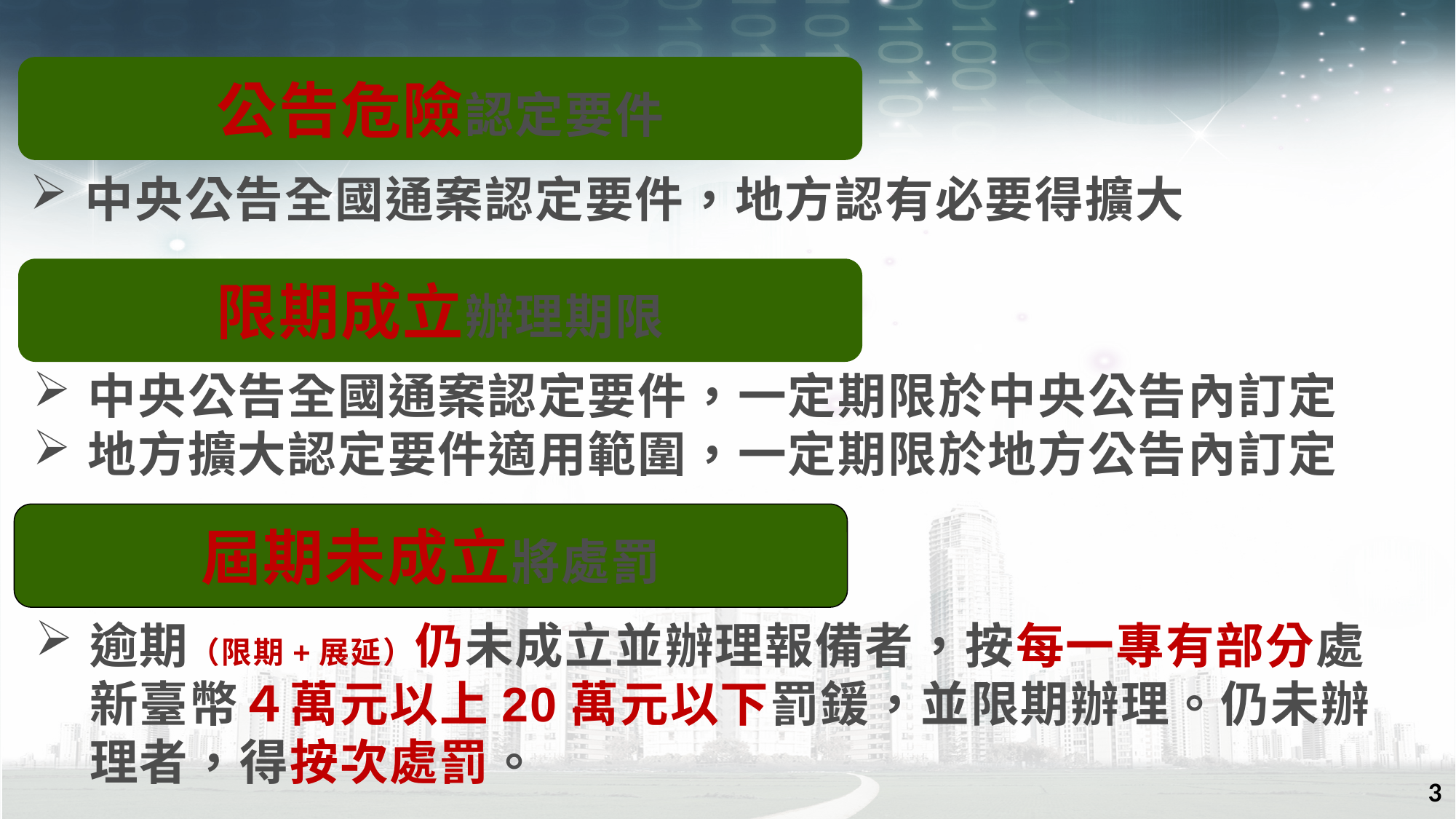

公告危險認定要件
中央公告全國通案認定要件，地方認有必要得擴大
限期成立辦理期限
中央公告全國通案認定要件，一定期限於中央公告內訂定
地方擴大認定要件適用範圍，一定期限於地方公告內訂定
屆期未成立將處罰
逾期（限期+展延）仍未成立並辦理報備者，按每一專有部分處新臺幣４萬元以上20萬元以下罰鍰，並限期辦理。仍未辦理者，得按次處罰。
3